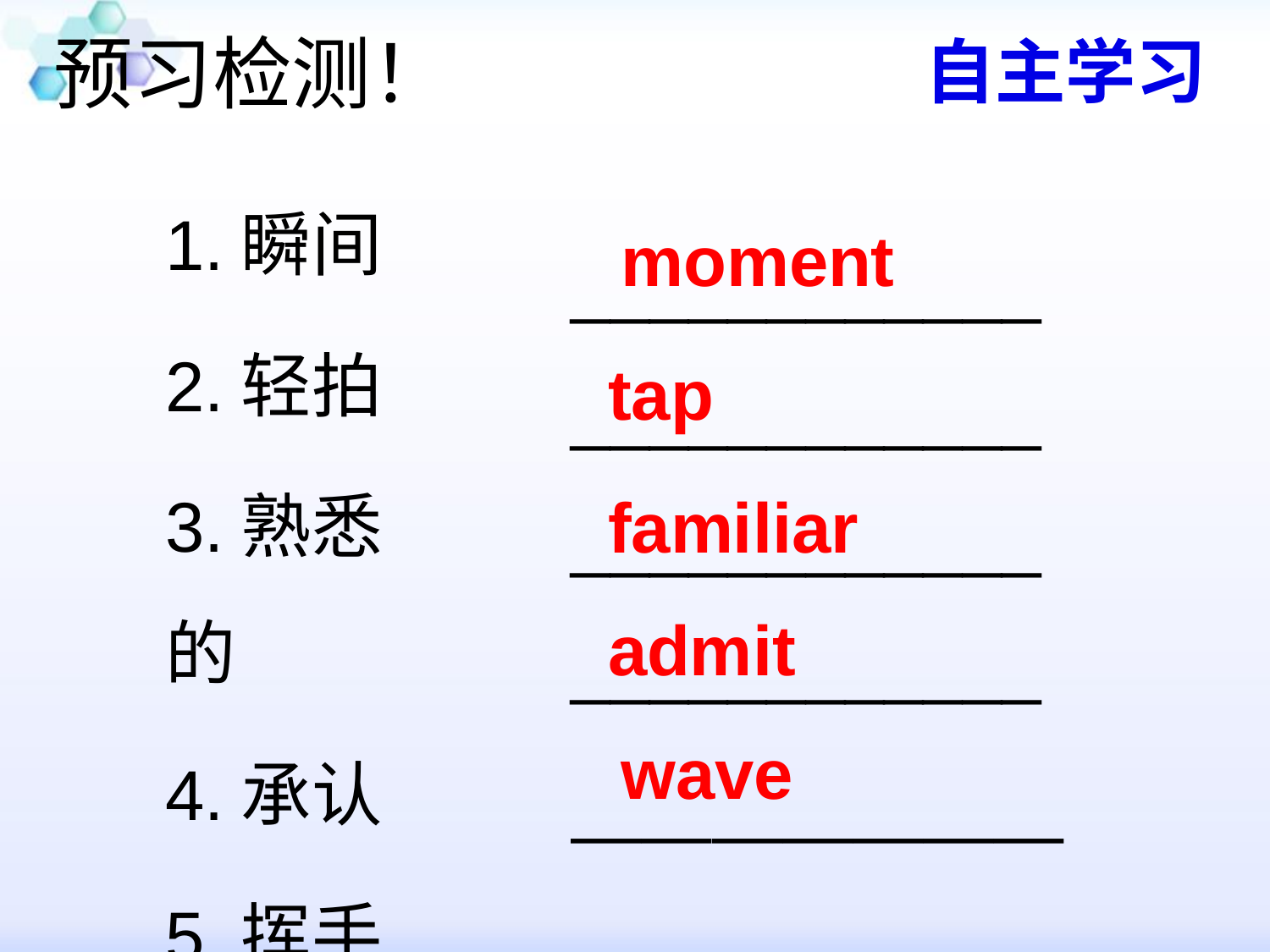

# 预习检测！
自主学习
1.瞬间
2.轻拍
3.熟悉的
4.承认
5.挥手

____________
____________
____________
____________
———————
moment
tap
familiar
admit
wave